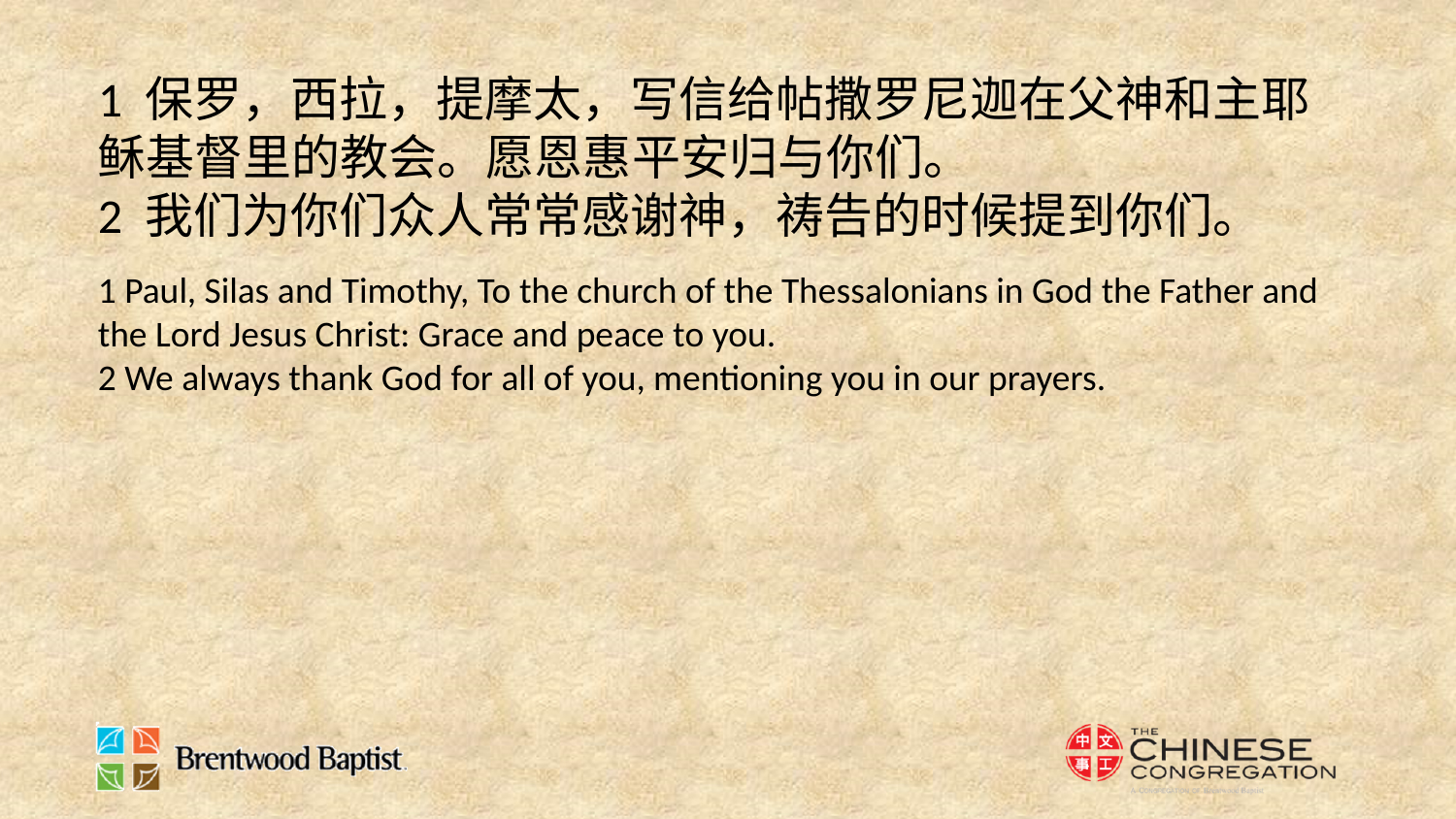

1 保罗，西拉，提摩太，写信给帖撒罗尼迦在父神和主耶稣基督里的教会。愿恩惠平安归与你们。
2 我们为你们众人常常感谢神，祷告的时候提到你们。

1 Paul, Silas and Timothy, To the church of the Thessalonians in God the Father and the Lord Jesus Christ: Grace and peace to you.
2 We always thank God for all of you, mentioning you in our prayers.